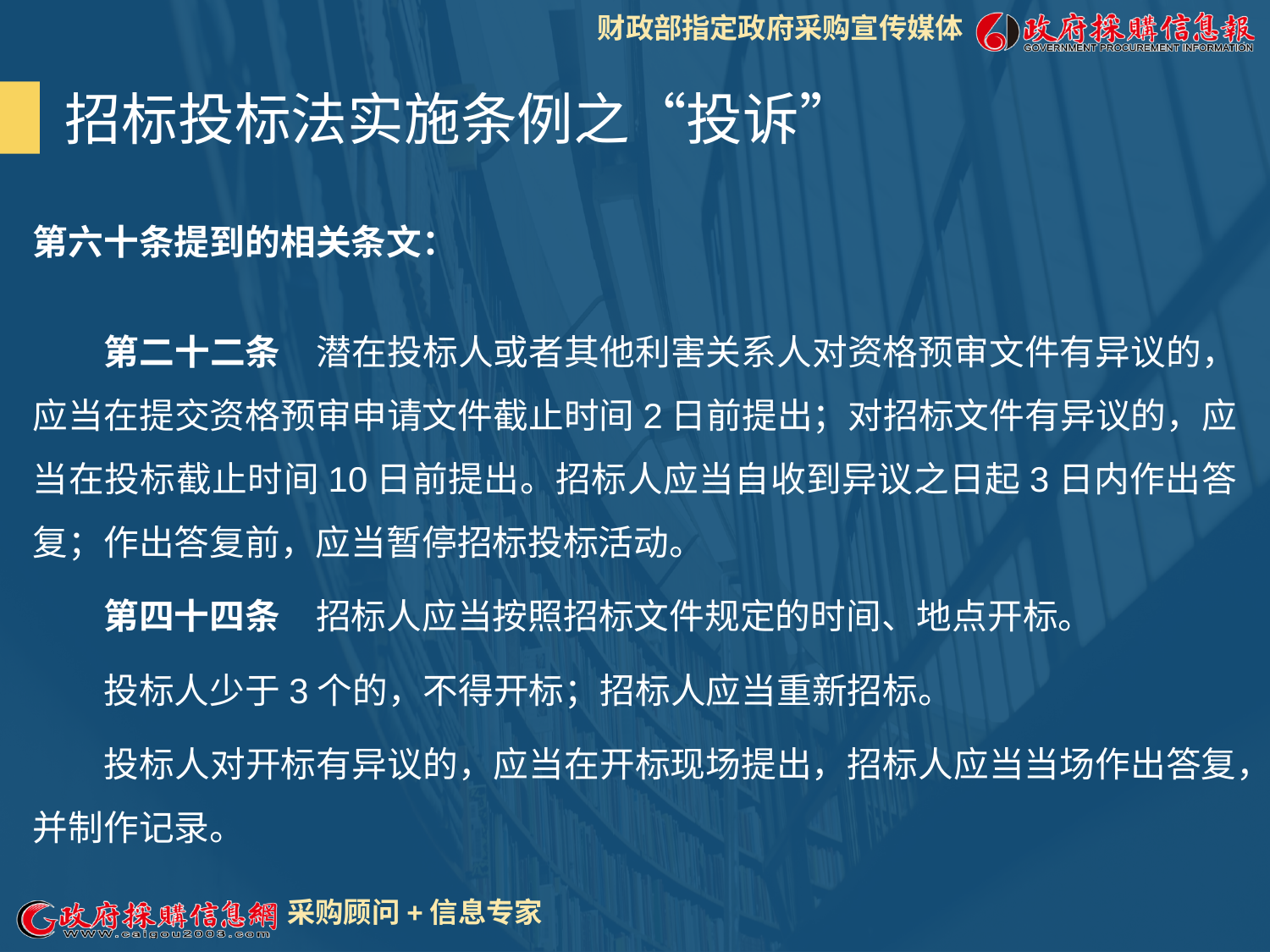

招标投标法实施条例之“投诉”
第六十条提到的相关条文：

　　第二十二条　潜在投标人或者其他利害关系人对资格预审文件有异议的，应当在提交资格预审申请文件截止时间2日前提出；对招标文件有异议的，应当在投标截止时间10日前提出。招标人应当自收到异议之日起3日内作出答复；作出答复前，应当暂停招标投标活动。
　　第四十四条　招标人应当按照招标文件规定的时间、地点开标。
　　投标人少于3个的，不得开标；招标人应当重新招标。
　　投标人对开标有异议的，应当在开标现场提出，招标人应当当场作出答复，并制作记录。